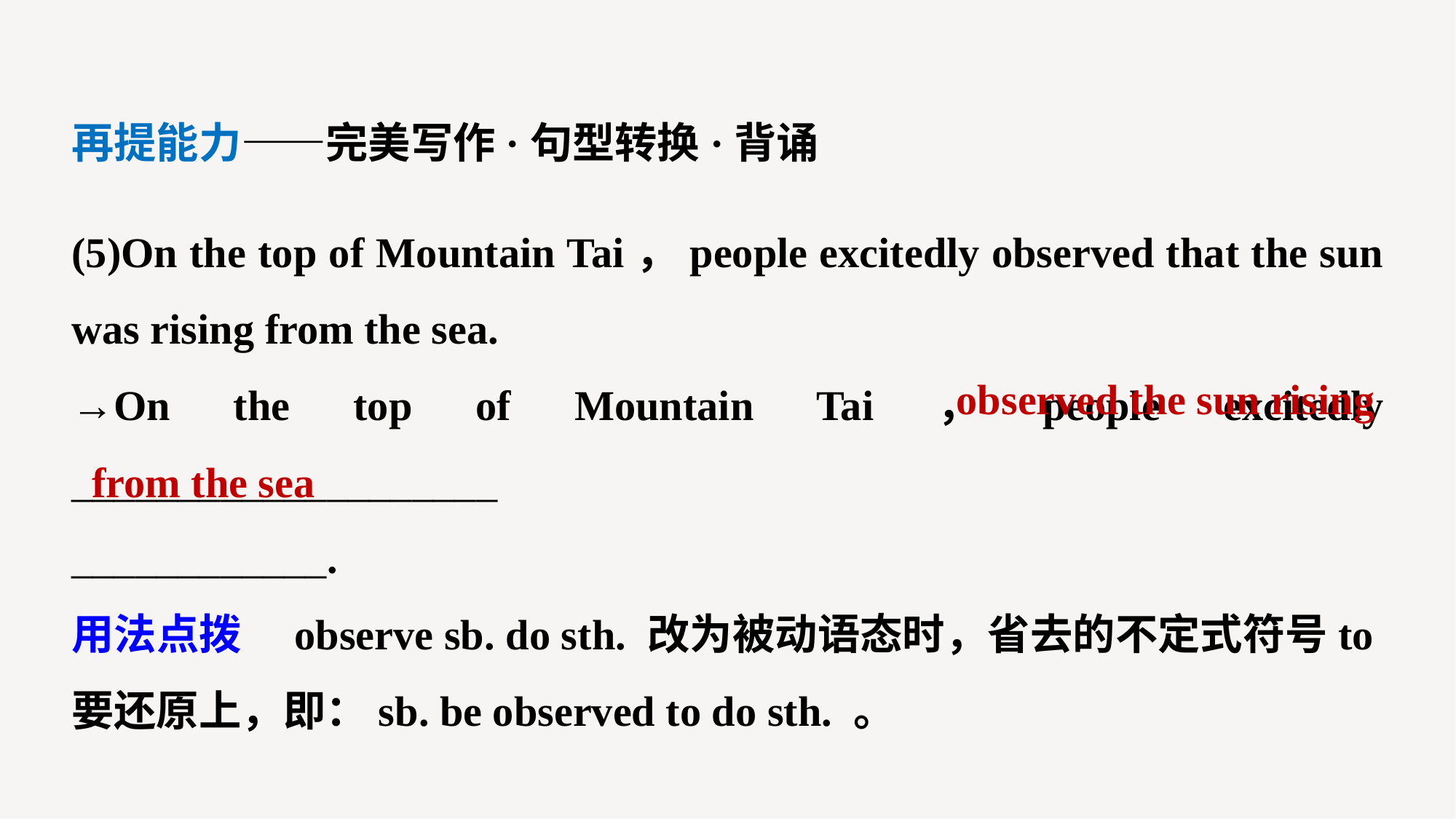

再提能力——完美写作·句型转换·背诵
(5)On the top of Mountain Tai，people excitedly observed that the sun was rising from the sea.
→On the top of Mountain Tai，people excitedly ____________________
____________.
用法点拨　observe sb. do sth. 改为被动语态时，省去的不定式符号to要还原上，即：sb. be observed to do sth. 。
observed the sun rising
from the sea